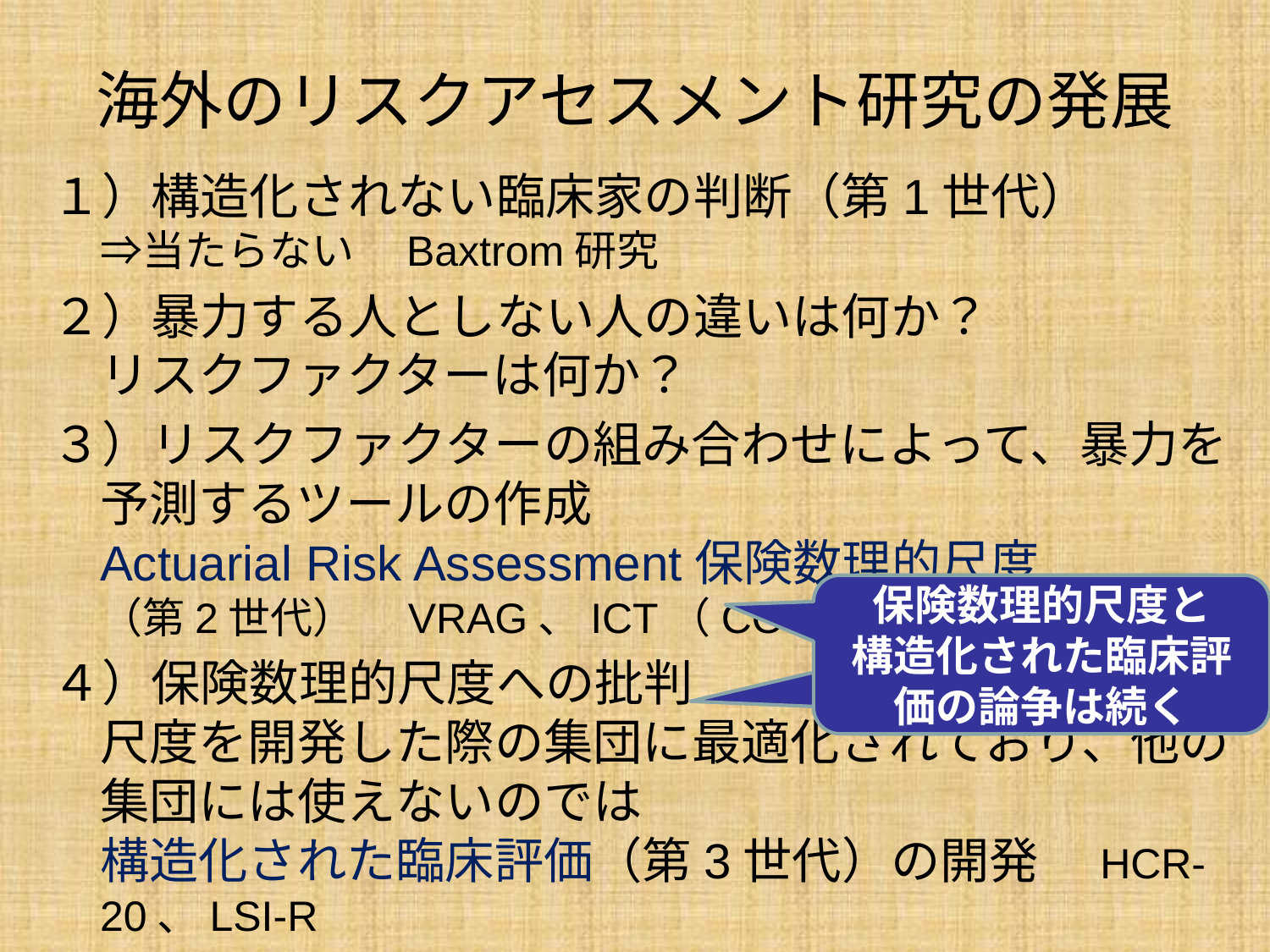

# 海外のリスクアセスメント研究の発展
１）構造化されない臨床家の判断（第1世代）
⇒当たらない　Baxtrom研究
２）暴力する人としない人の違いは何か？
リスクファクターは何か？
３）リスクファクターの組み合わせによって、暴力を予測するツールの作成
Actuarial Risk Assessment保険数理的尺度
（第2世代）　VRAG、ICT（COVR)
４）保険数理的尺度への批判
尺度を開発した際の集団に最適化されており、他の集団には使えないのでは
構造化された臨床評価（第3世代）の開発　HCR-20、LSI-R
保険数理的尺度と
構造化された臨床評価の論争は続く